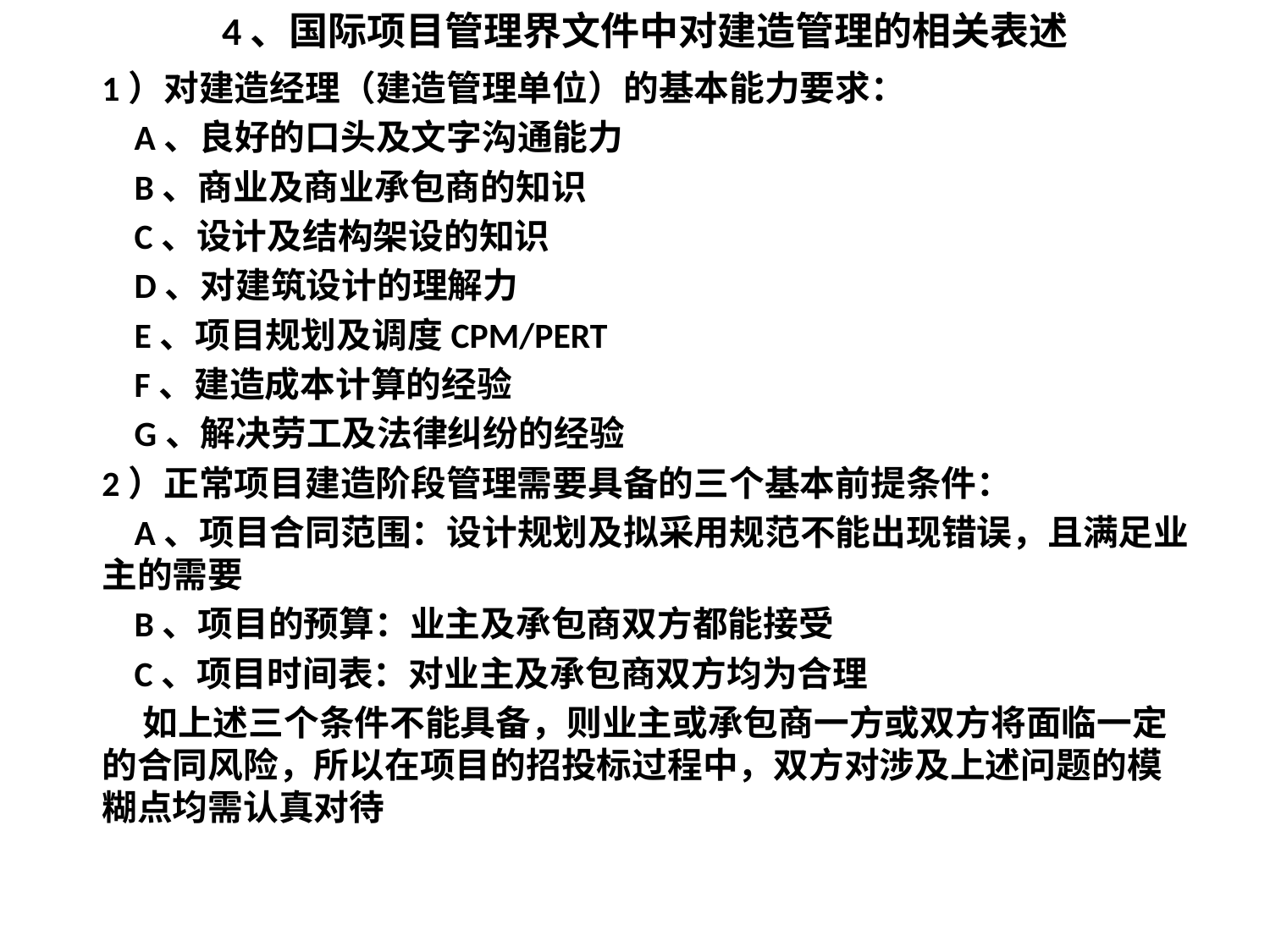

# 4、国际项目管理界文件中对建造管理的相关表述
1）对建造经理（建造管理单位）的基本能力要求：
    A、良好的口头及文字沟通能力
    B、商业及商业承包商的知识
    C、设计及结构架设的知识
    D、对建筑设计的理解力
    E、项目规划及调度CPM/PERT
    F、建造成本计算的经验
    G、解决劳工及法律纠纷的经验
2）正常项目建造阶段管理需要具备的三个基本前提条件：
    A、项目合同范围：设计规划及拟采用规范不能出现错误，且满足业主的需要
    B、项目的预算：业主及承包商双方都能接受
    C、项目时间表：对业主及承包商双方均为合理
    如上述三个条件不能具备，则业主或承包商一方或双方将面临一定的合同风险，所以在项目的招投标过程中，双方对涉及上述问题的模糊点均需认真对待